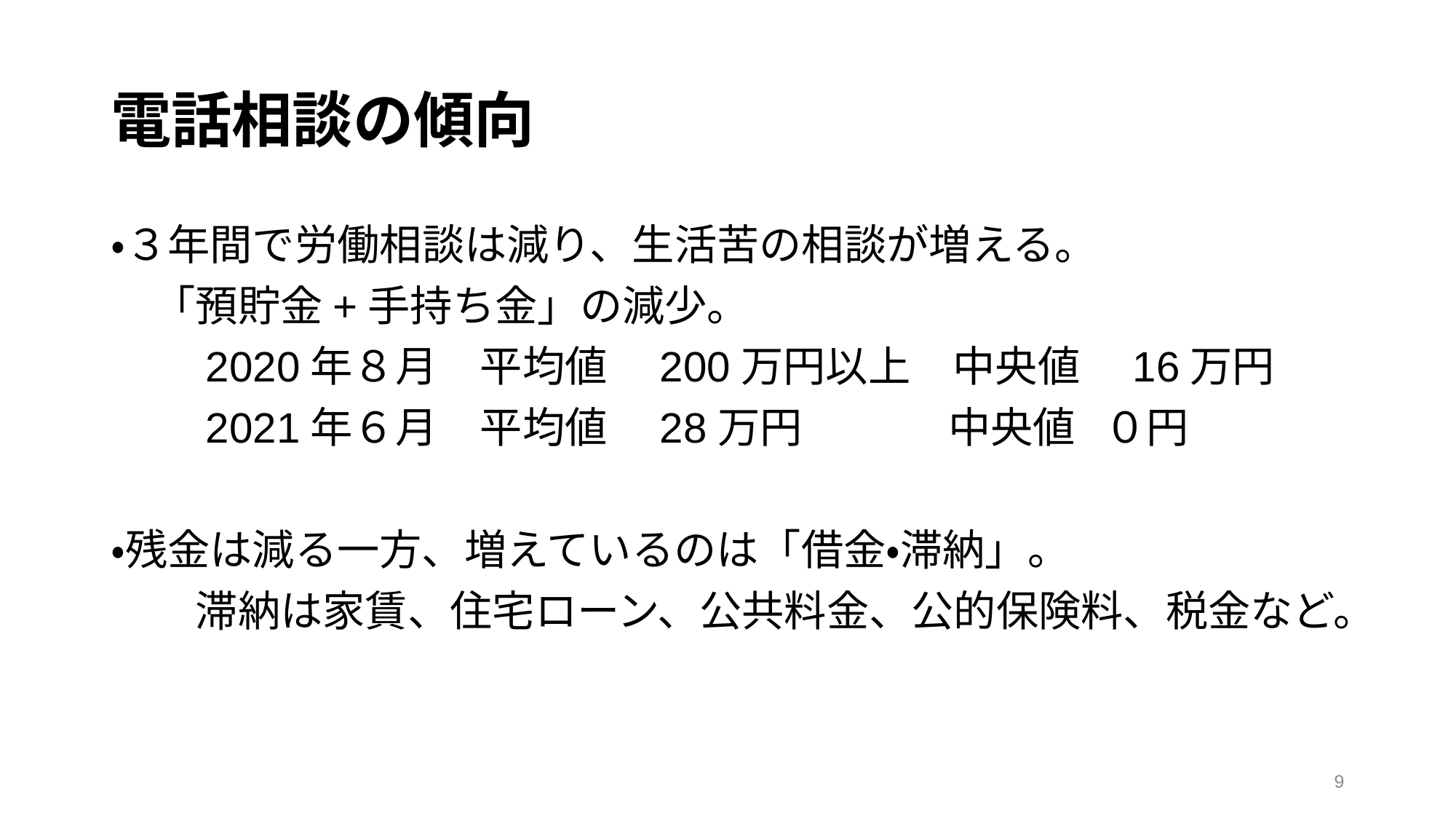

# 電話相談の傾向
・３年間で労働相談は減り、生活苦の相談が増える。
　「預貯金+手持ち金」の減少。
　　2020年８月　平均値　200万円以上　中央値　16万円
　　2021年６月　平均値　28万円　　　  中央値   ０円

・残金は減る一方、増えているのは「借金・滞納」。
　　滞納は家賃、住宅ローン、公共料金、公的保険料、税金など。

9